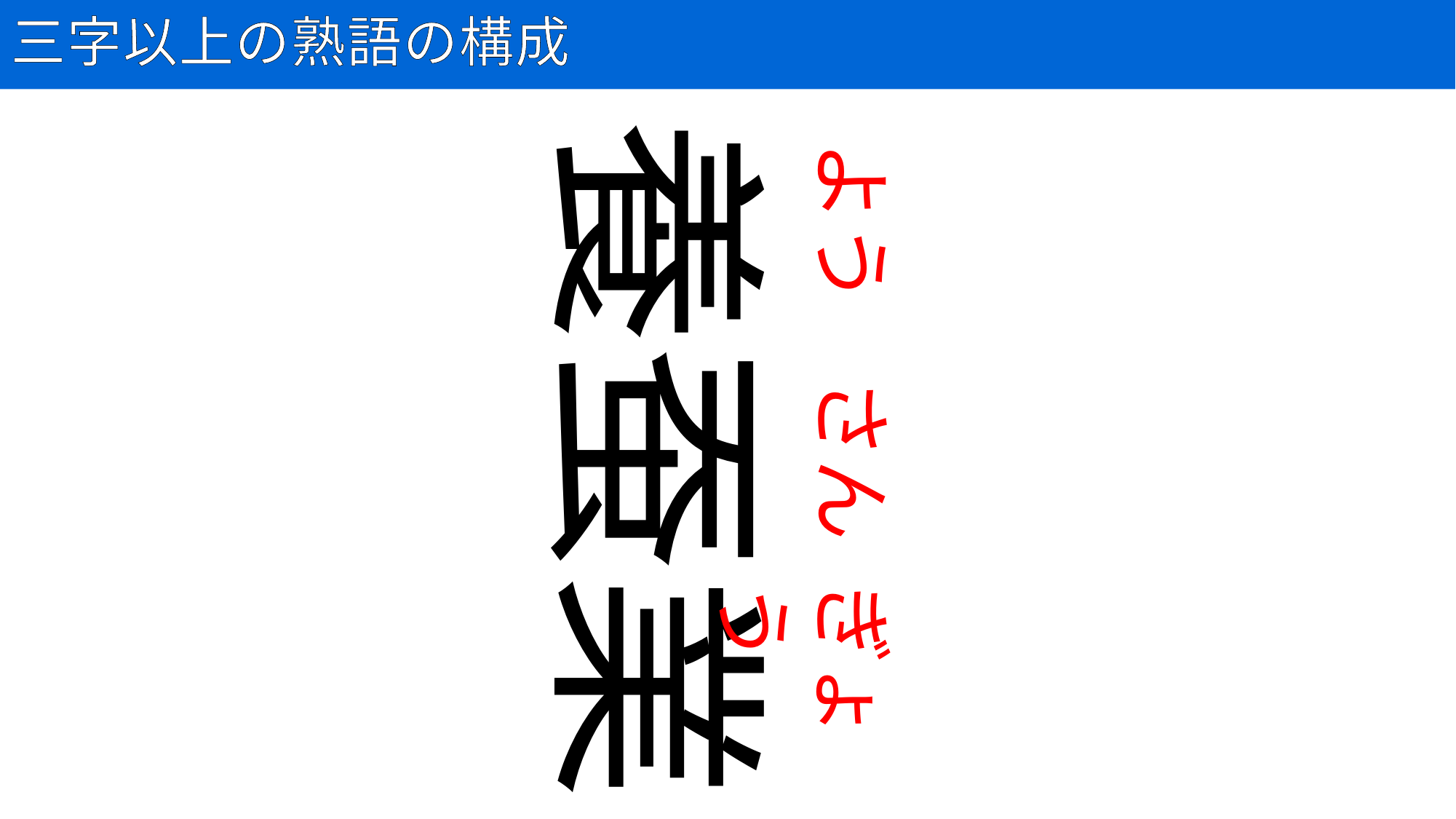

# 三字以上の熟語の構成
43
養蚕業
よう
さん
ぎょう